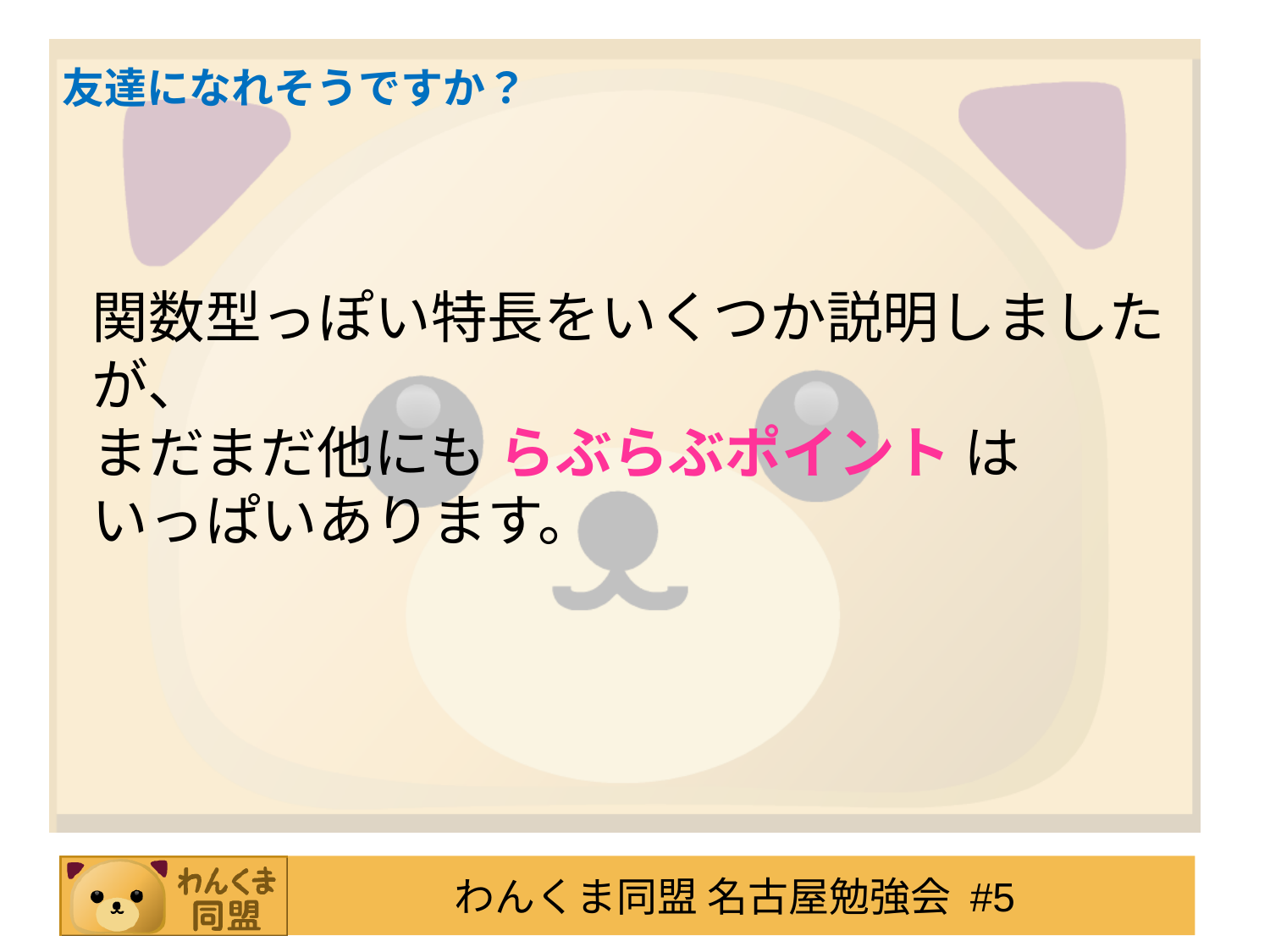

# 友達になれそうですか？
関数型っぽい特長をいくつか説明しましたが、
まだまだ他にも らぶらぶポイント は
いっぱいあります。